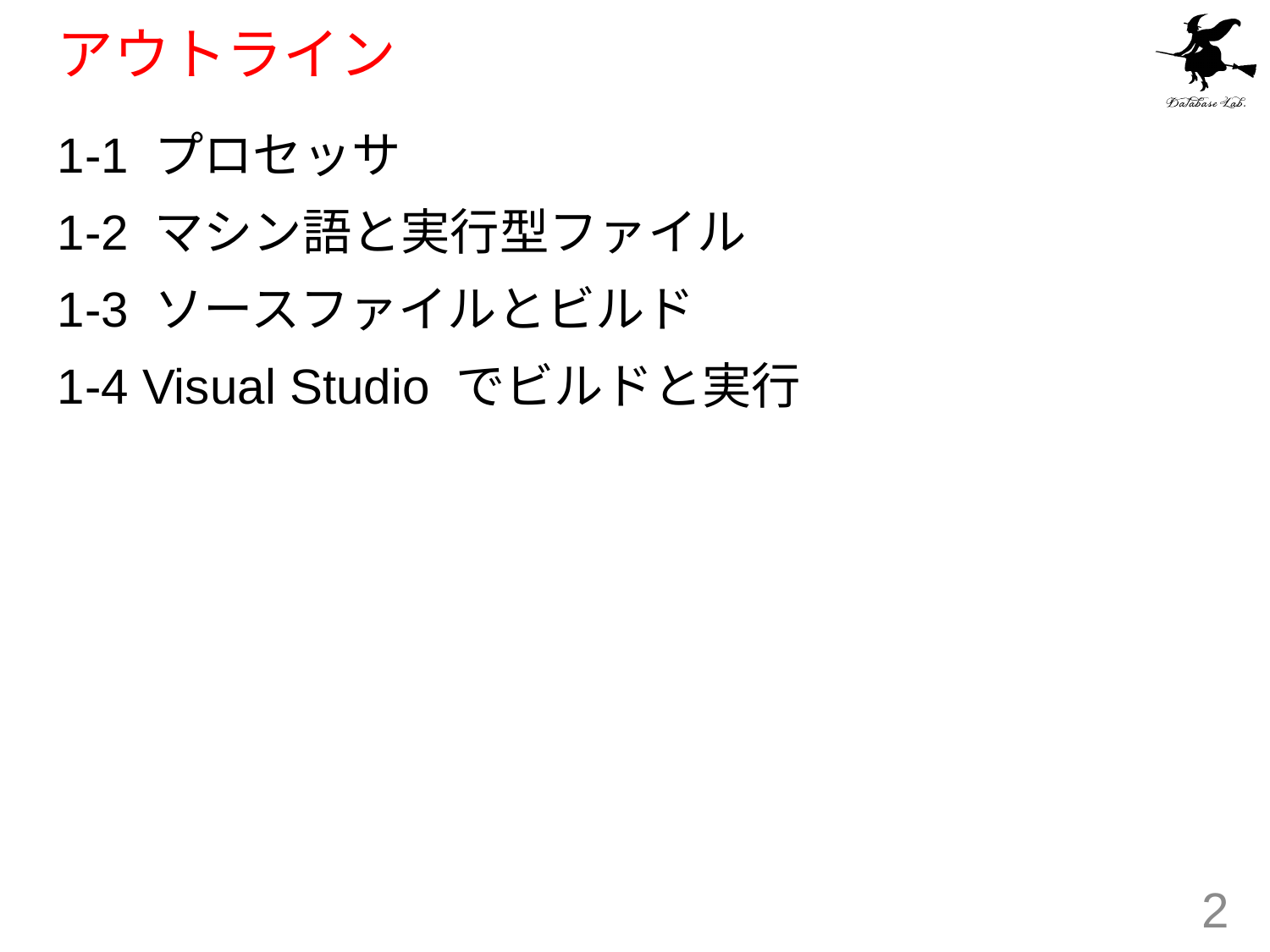

# アウトライン
1-1 プロセッサ
1-2 マシン語と実行型ファイル
1-3 ソースファイルとビルド
1-4 Visual Studio でビルドと実行
2